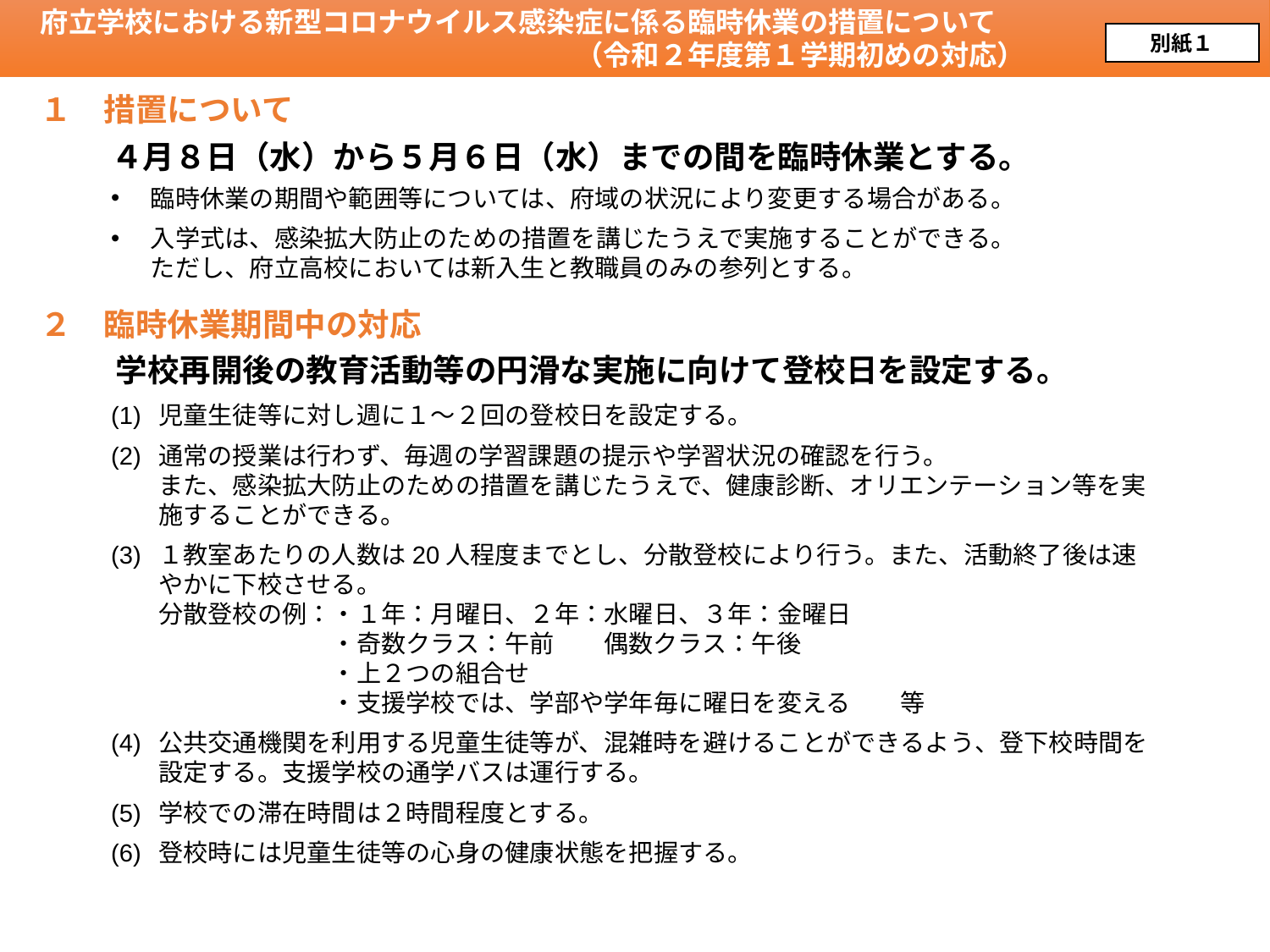

府立学校における新型コロナウイルス感染症に係る臨時休業の措置について
　　　　　　　　　　　　　　　　　　　　（令和２年度第１学期初めの対応）
別紙１
１　措置について
４月８日（水）から５月６日（水）までの間を臨時休業とする。
臨時休業の期間や範囲等については、府域の状況により変更する場合がある。
入学式は、感染拡大防止のための措置を講じたうえで実施することができる。
ただし、府立高校においては新入生と教職員のみの参列とする。
２　臨時休業期間中の対応
学校再開後の教育活動等の円滑な実施に向けて登校日を設定する。
児童生徒等に対し週に１～２回の登校日を設定する。
通常の授業は行わず、毎週の学習課題の提示や学習状況の確認を行う。
また、感染拡大防止のための措置を講じたうえで、健康診断、オリエンテーション等を実施することができる。
１教室あたりの人数は20人程度までとし、分散登校により行う。また、活動終了後は速やかに下校させる。
分散登校の例：・１年：月曜日、２年：水曜日、３年：金曜日
　　　　　　　・奇数クラス：午前　　偶数クラス：午後
　　　　　　　・上２つの組合せ
　　　　　　　・支援学校では、学部や学年毎に曜日を変える　　等
公共交通機関を利用する児童生徒等が、混雑時を避けることができるよう、登下校時間を設定する。支援学校の通学バスは運行する。
学校での滞在時間は２時間程度とする。
登校時には児童生徒等の心身の健康状態を把握する。